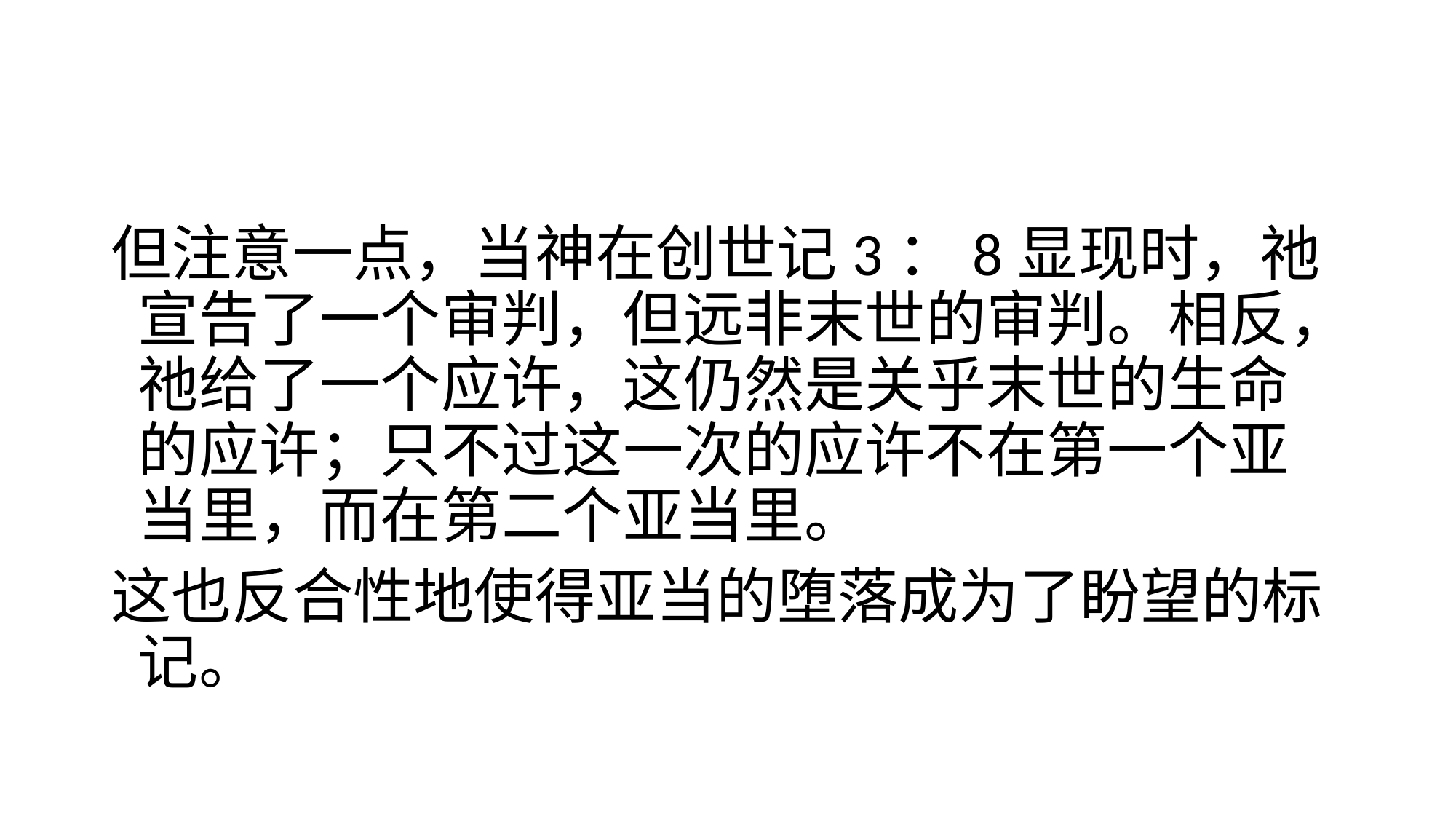

#
但注意一点，当神在创世记3：8显现时，祂宣告了一个审判，但远非末世的审判。相反，祂给了一个应许，这仍然是关乎末世的生命的应许；只不过这一次的应许不在第一个亚当里，而在第二个亚当里。
这也反合性地使得亚当的堕落成为了盼望的标记。